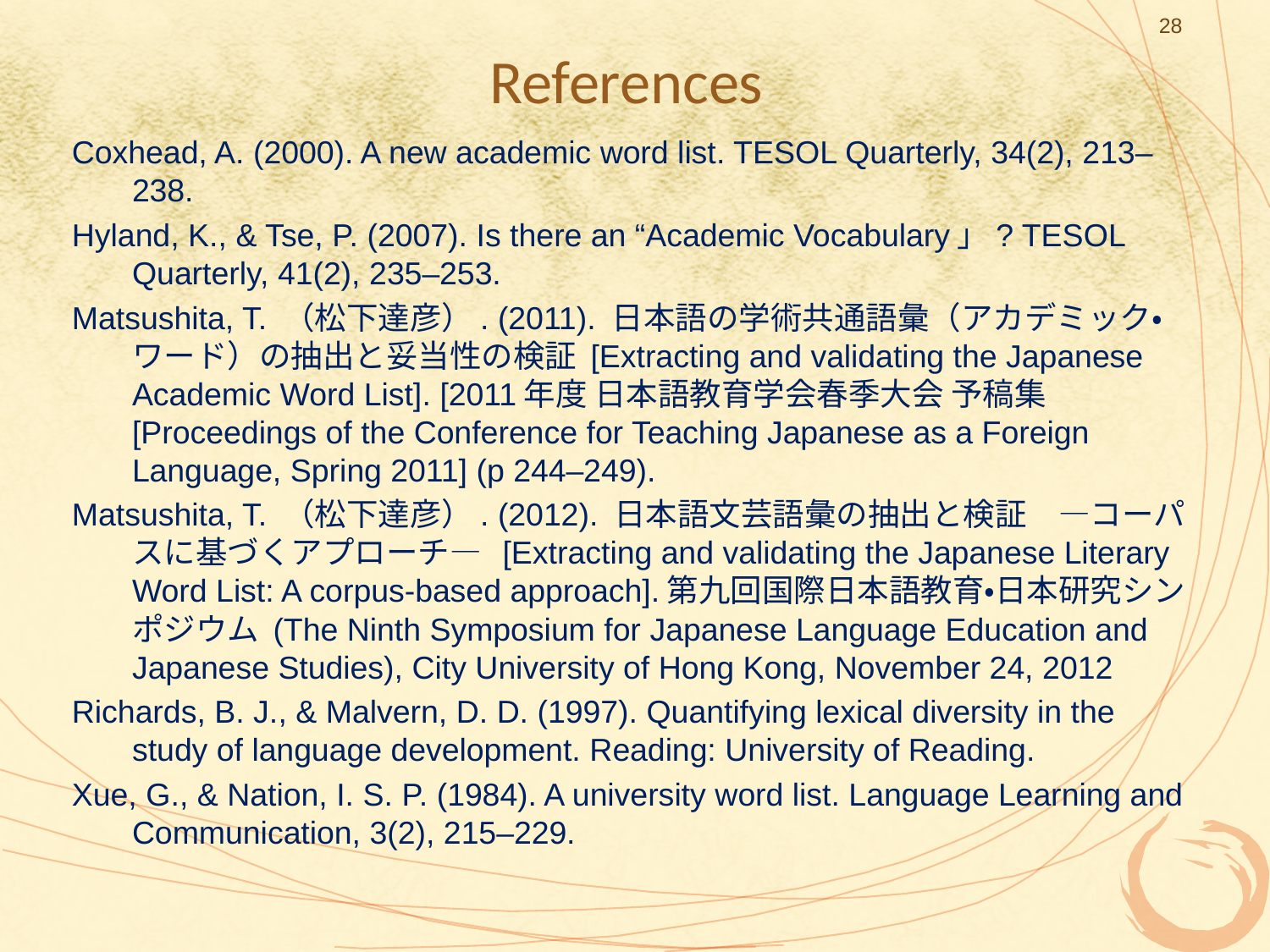

28
# References
Coxhead, A. (2000). A new academic word list. TESOL Quarterly, 34(2), 213–238.
Hyland, K., & Tse, P. (2007). Is there an “Academic Vocabulary」? TESOL Quarterly, 41(2), 235–253.
Matsushita, T. （松下達彦）. (2011). 日本語の学術共通語彙（アカデミック・ワード）の抽出と妥当性の検証 [Extracting and validating the Japanese Academic Word List]. [2011年度 日本語教育学会春季大会 予稿集 [Proceedings of the Conference for Teaching Japanese as a Foreign Language, Spring 2011] (p 244–249).
Matsushita, T. （松下達彦）. (2012). 日本語文芸語彙の抽出と検証　―コーパスに基づくアプローチ―  [Extracting and validating the Japanese Literary Word List: A corpus-based approach].第九回国際日本語教育・日本研究シンポジウム (The Ninth Symposium for Japanese Language Education and Japanese Studies), City University of Hong Kong, November 24, 2012
Richards, B. J., & Malvern, D. D. (1997). Quantifying lexical diversity in the study of language development. Reading: University of Reading.
Xue, G., & Nation, I. S. P. (1984). A university word list. Language Learning and Communication, 3(2), 215–229.